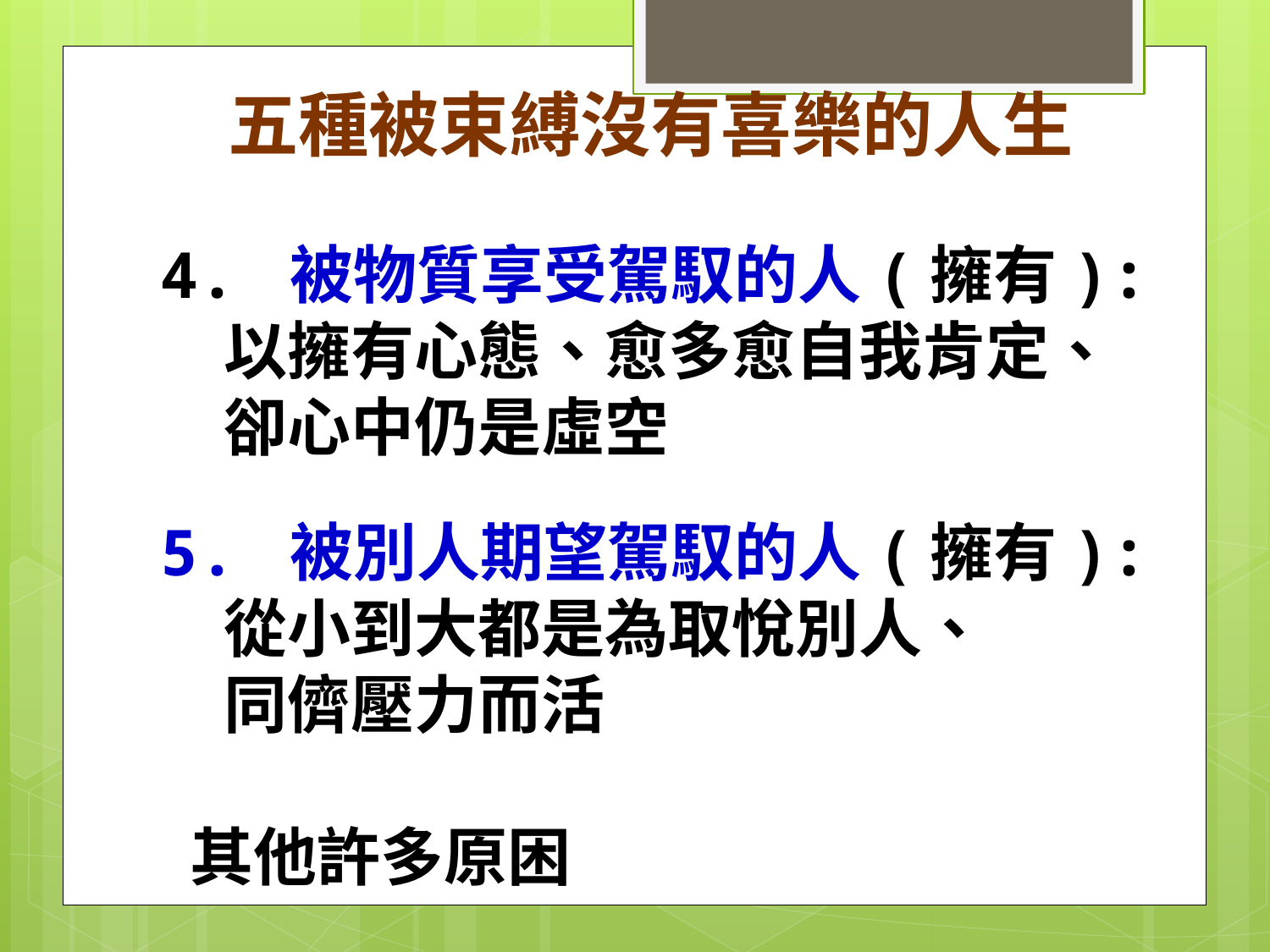

五種被束縛沒有喜樂的人生
4. 被物質享受駕馭的人(擁有):
	以擁有心態、愈多愈自我肯定、
	卻心中仍是虛空
5. 被別人期望駕馭的人(擁有):
	從小到大都是為取悅別人、
	同儕壓力而活

 其他許多原困